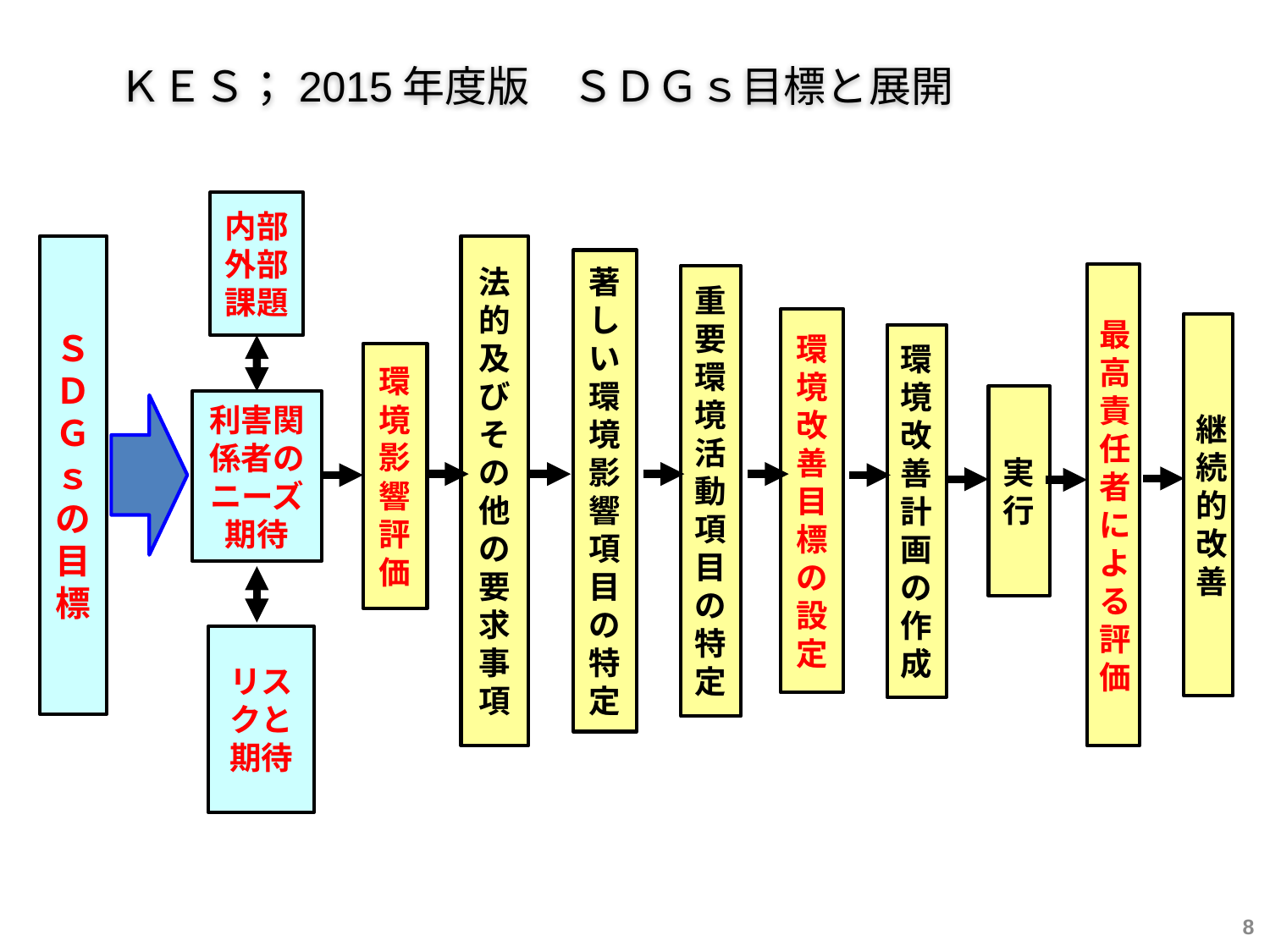

ＫＥＳ；2015年度版　ＳＤＧｓ目標と展開
内部外部
課題
法的及びその他の要求事項
ＳＤＧｓの目標
著しい環境影響項目の特定
最高責任者による評価
重要環境活動項目の特定
環境改善目標の設定
継続的改善
環境改善計画の作成
環境影響評価
実行
利害関係者の
ニーズ
期待

リスクと
期待
8